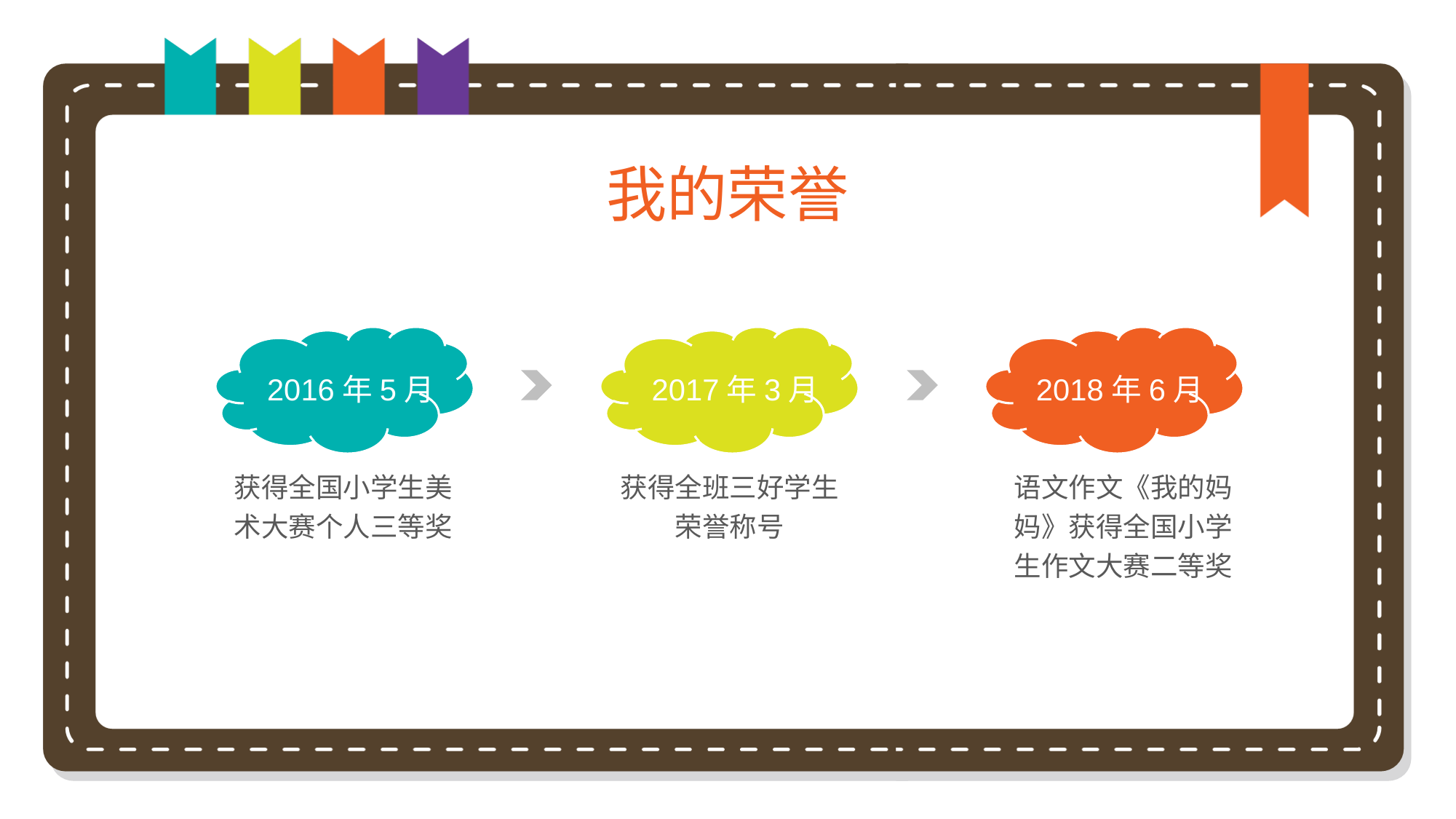

我的荣誉

2016年5月

2017年3月

2018年6月

获得全国小学生美术大赛个人三等奖
获得全班三好学生荣誉称号
语文作文《我的妈妈》获得全国小学生作文大赛二等奖